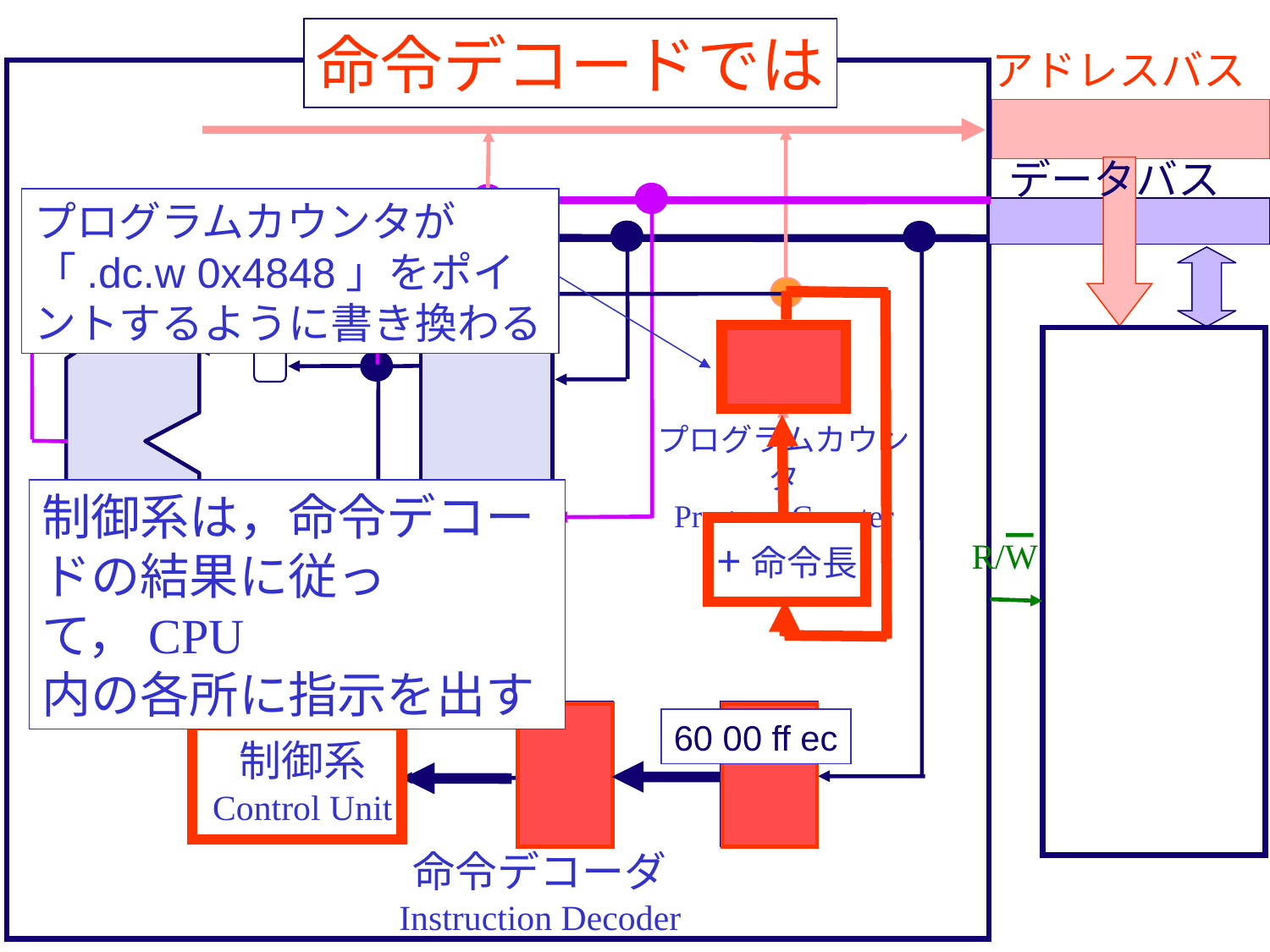

命令デコードでは
アドレスバス

データバス

プログラムカウンタが
「.dc.w 0x4848」をポイントするように書き換わる

プログラムカウンタ
Program Counter

制御系は，命令デコードの結果に従って，CPU
内の各所に指示を出す

+命令長

R/W

60 00 ff ec

制御系
Control Unit

命令デコーダ
Instruction Decoder